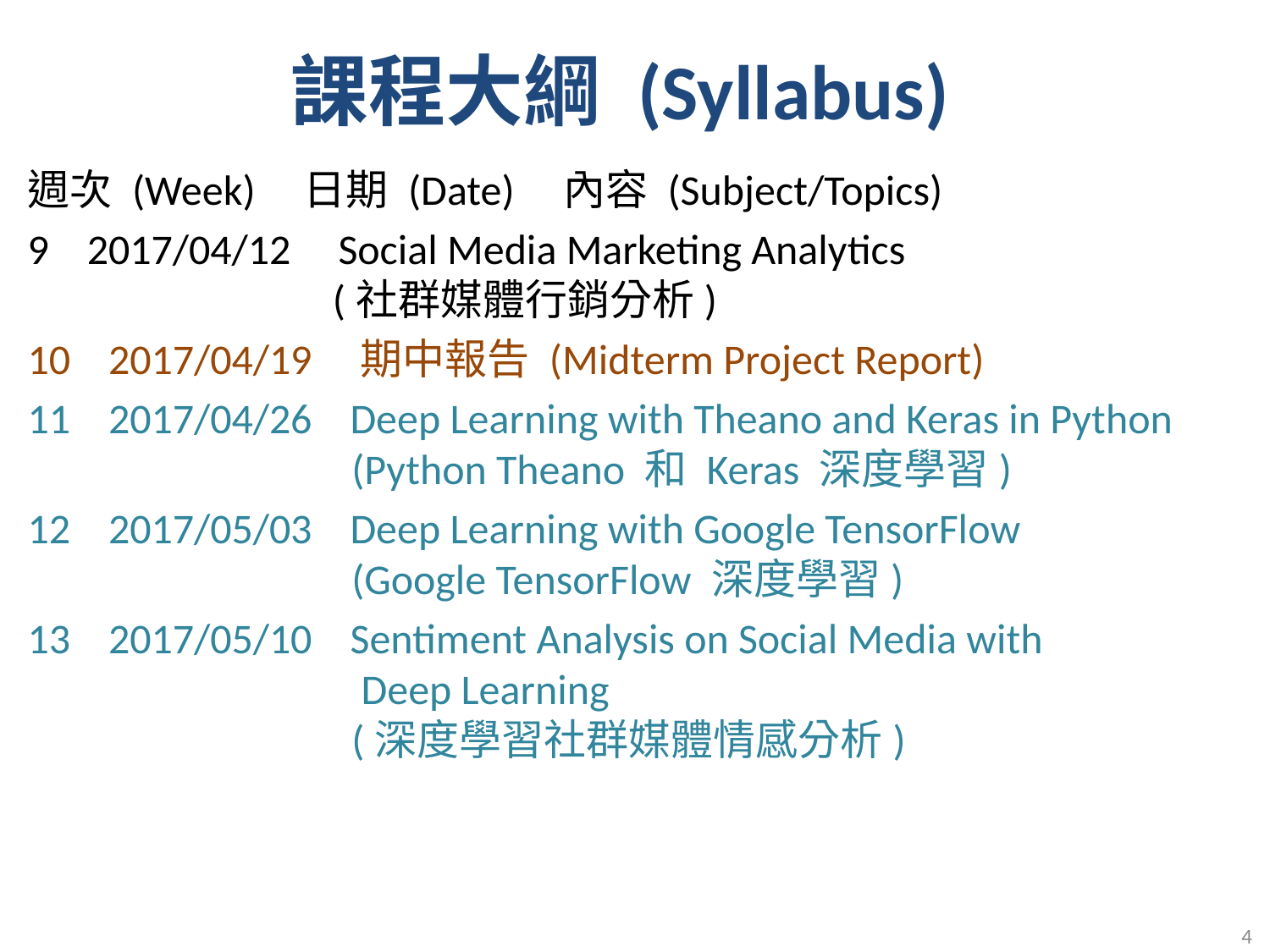

課程大綱 (Syllabus)
週次 (Week)    日期 (Date)    內容 (Subject/Topics)
9    2017/04/12     Social Media Marketing Analytics
                           (社群媒體行銷分析)
10    2017/04/19    期中報告 (Midterm Project Report)
11    2017/04/26    Deep Learning with Theano and Keras in Python
                             (Python Theano 和 Keras 深度學習)
12    2017/05/03    Deep Learning with Google TensorFlow
                             (Google TensorFlow 深度學習)
13    2017/05/10    Sentiment Analysis on Social Media with
                              Deep Learning
                             (深度學習社群媒體情感分析)
4